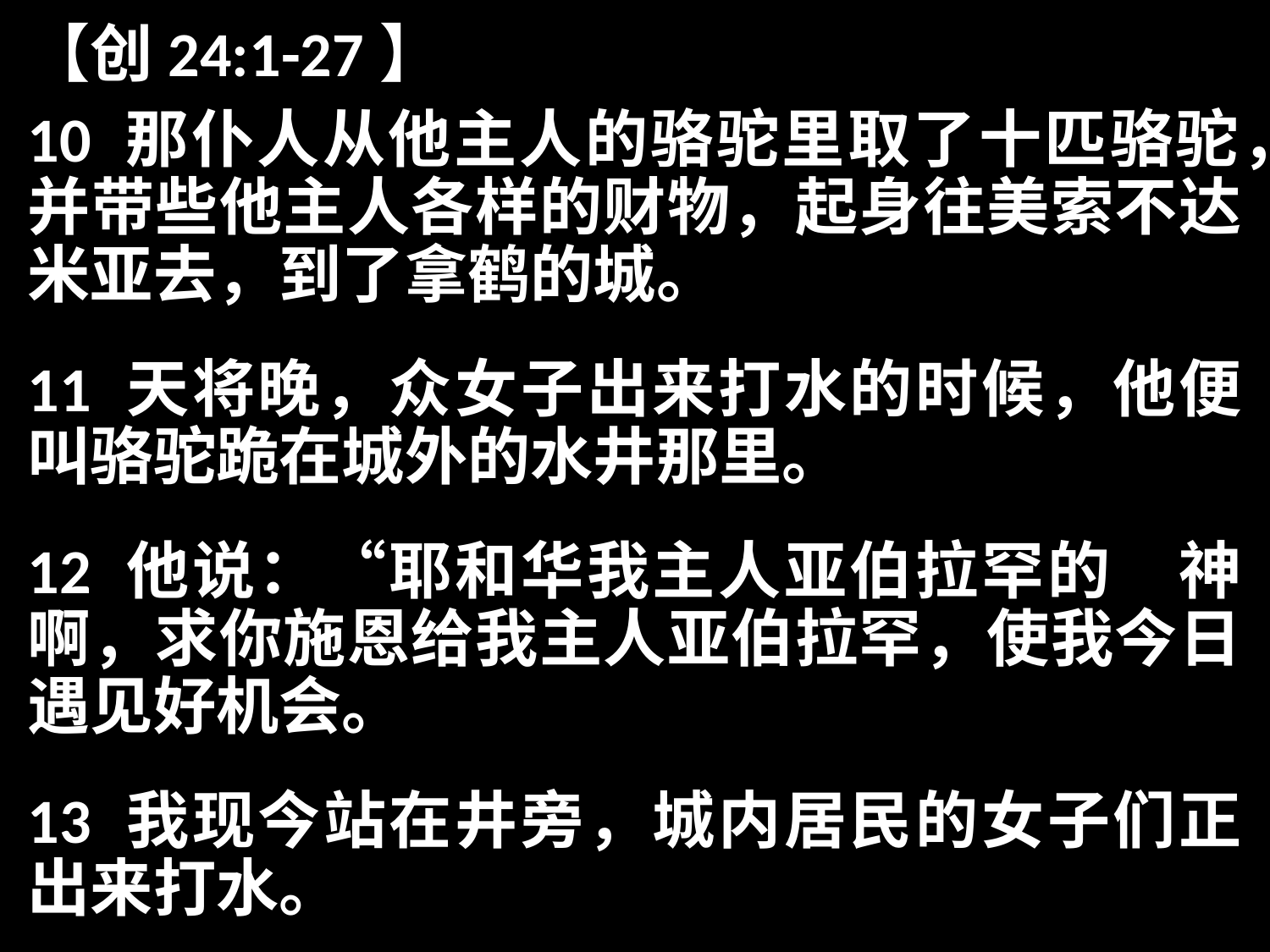

【创24:1-27】
10 那仆人从他主人的骆驼里取了十匹骆驼，并带些他主人各样的财物，起身往美索不达米亚去，到了拿鹤的城。

11 天将晚，众女子出来打水的时候，他便叫骆驼跪在城外的水井那里。

12 他说：“耶和华我主人亚伯拉罕的　神啊，求你施恩给我主人亚伯拉罕，使我今日遇见好机会。

13 我现今站在井旁，城内居民的女子们正出来打水。